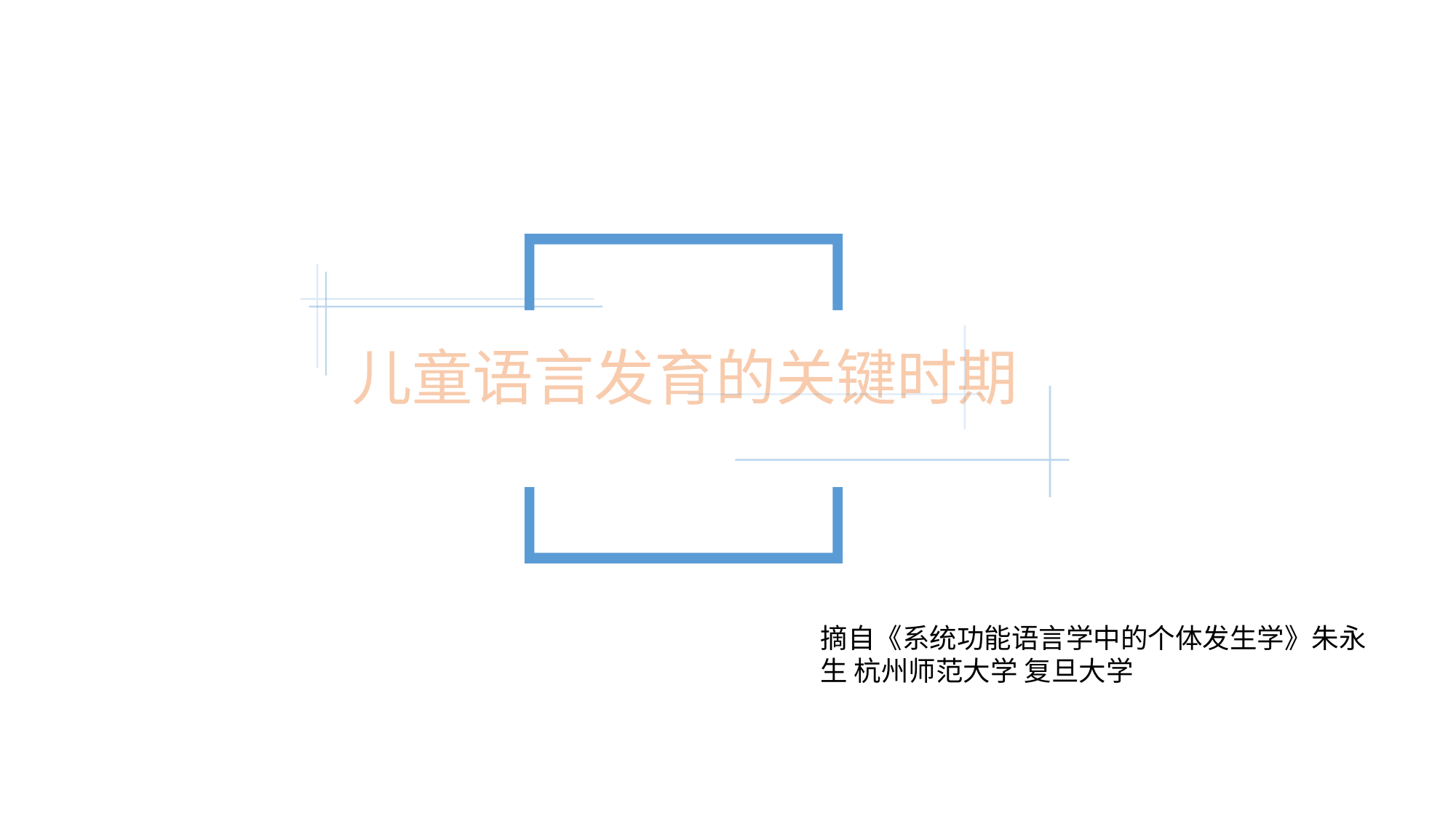

儿童语言发育的关键时期

摘自《系统功能语言学中的个体发生学》朱永生 杭州师范大学 复旦大学